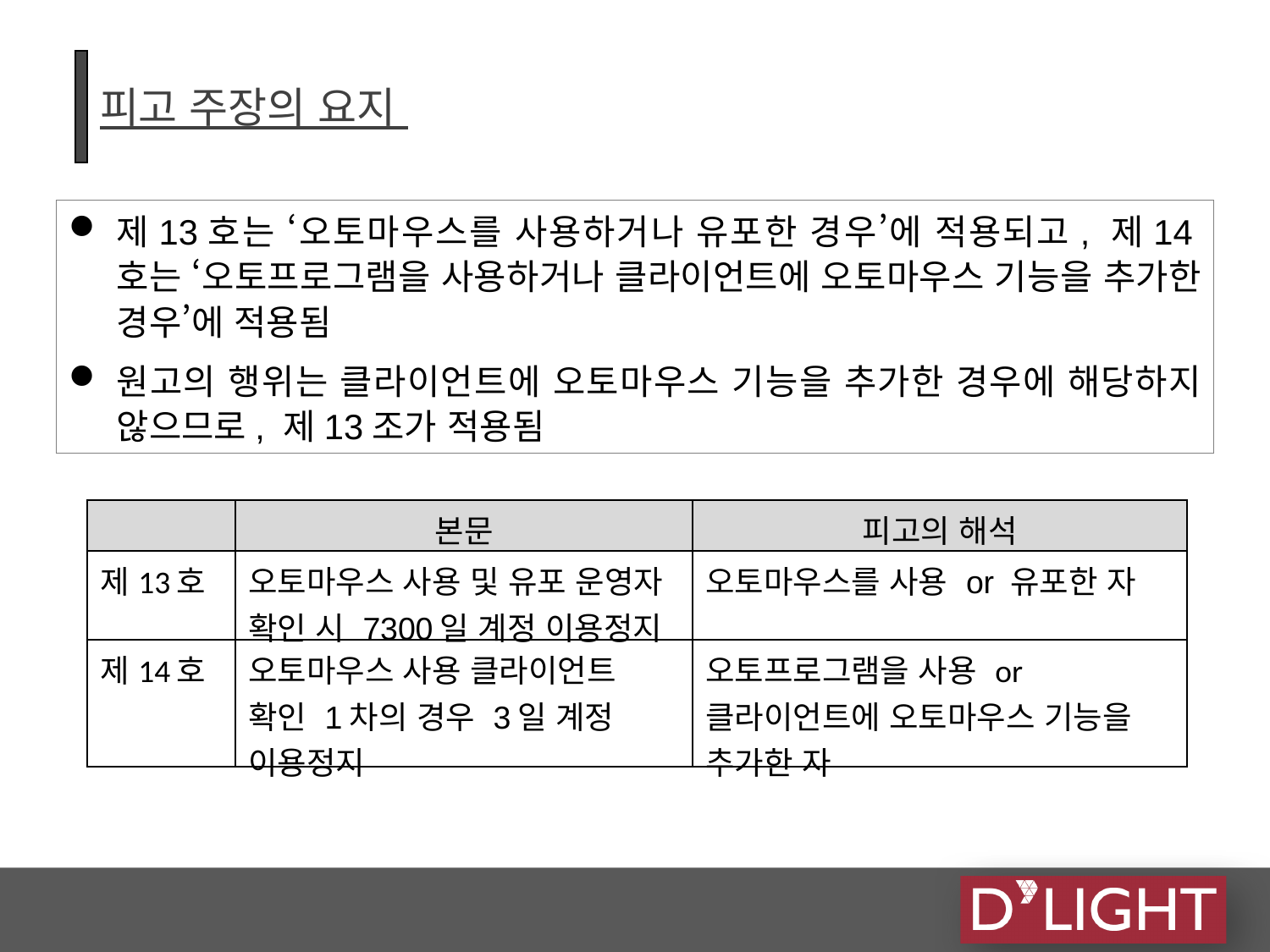

# 피고 주장의 요지
제13호는 ‘오토마우스를 사용하거나 유포한 경우’에 적용되고, 제14호는 ‘오토프로그램을 사용하거나 클라이언트에 오토마우스 기능을 추가한 경우’에 적용됨
원고의 행위는 클라이언트에 오토마우스 기능을 추가한 경우에 해당하지 않으므로, 제13조가 적용됨
|  | 본문 | 피고의 해석 |
| --- | --- | --- |
| 제13호 | 오토마우스 사용 및 유포 운영자 확인 시 7300일 계정 이용정지 | 오토마우스를 사용 or 유포한 자 |
| 제14호 | 오토마우스 사용 클라이언트 확인 1차의 경우 3일 계정 이용정지 | 오토프로그램을 사용 or 클라이언트에 오토마우스 기능을 추가한 자 |